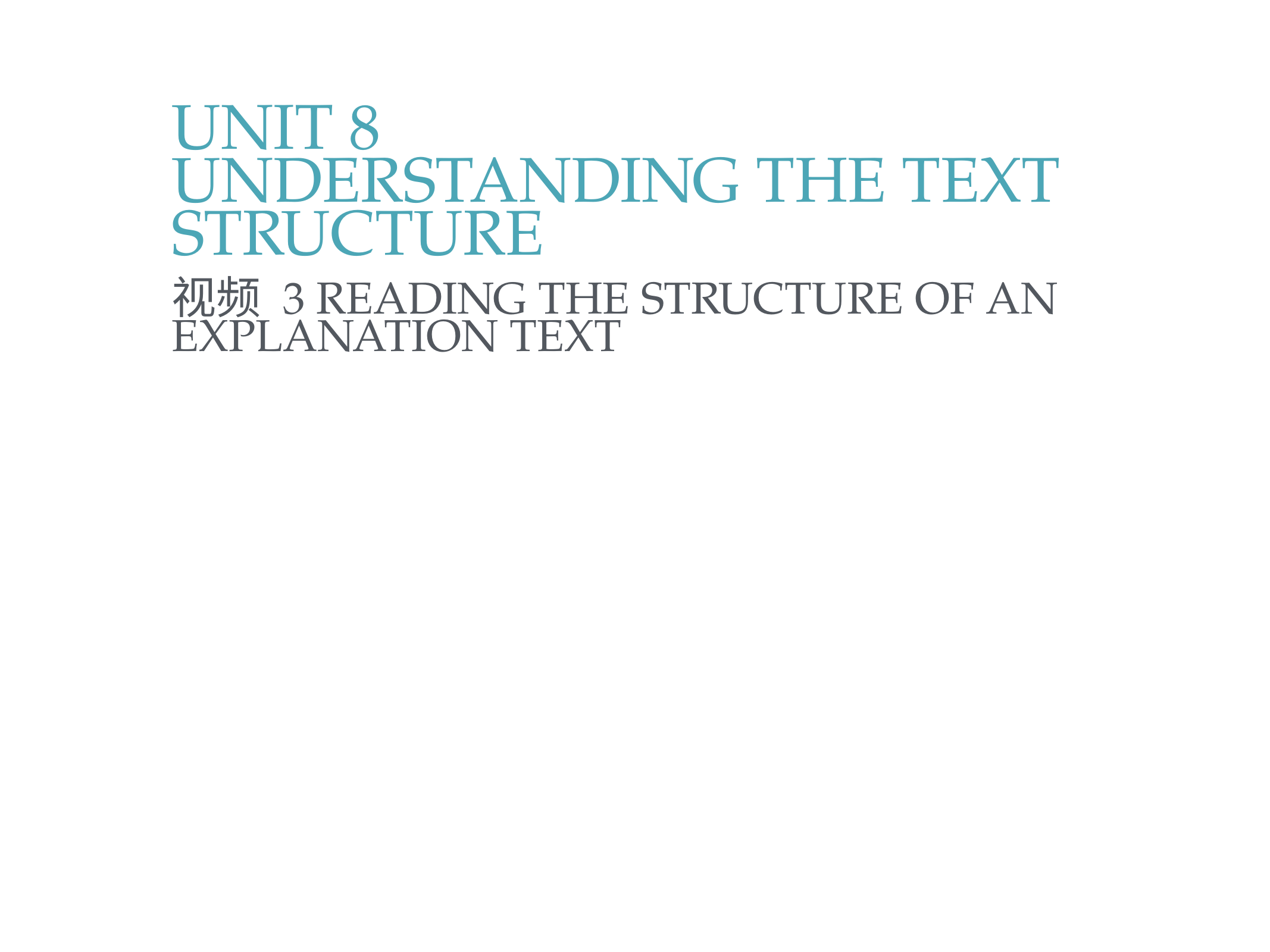

Unit 8
Understanding the Text Structure

视频 3 Reading the Structure of an Explanation Text